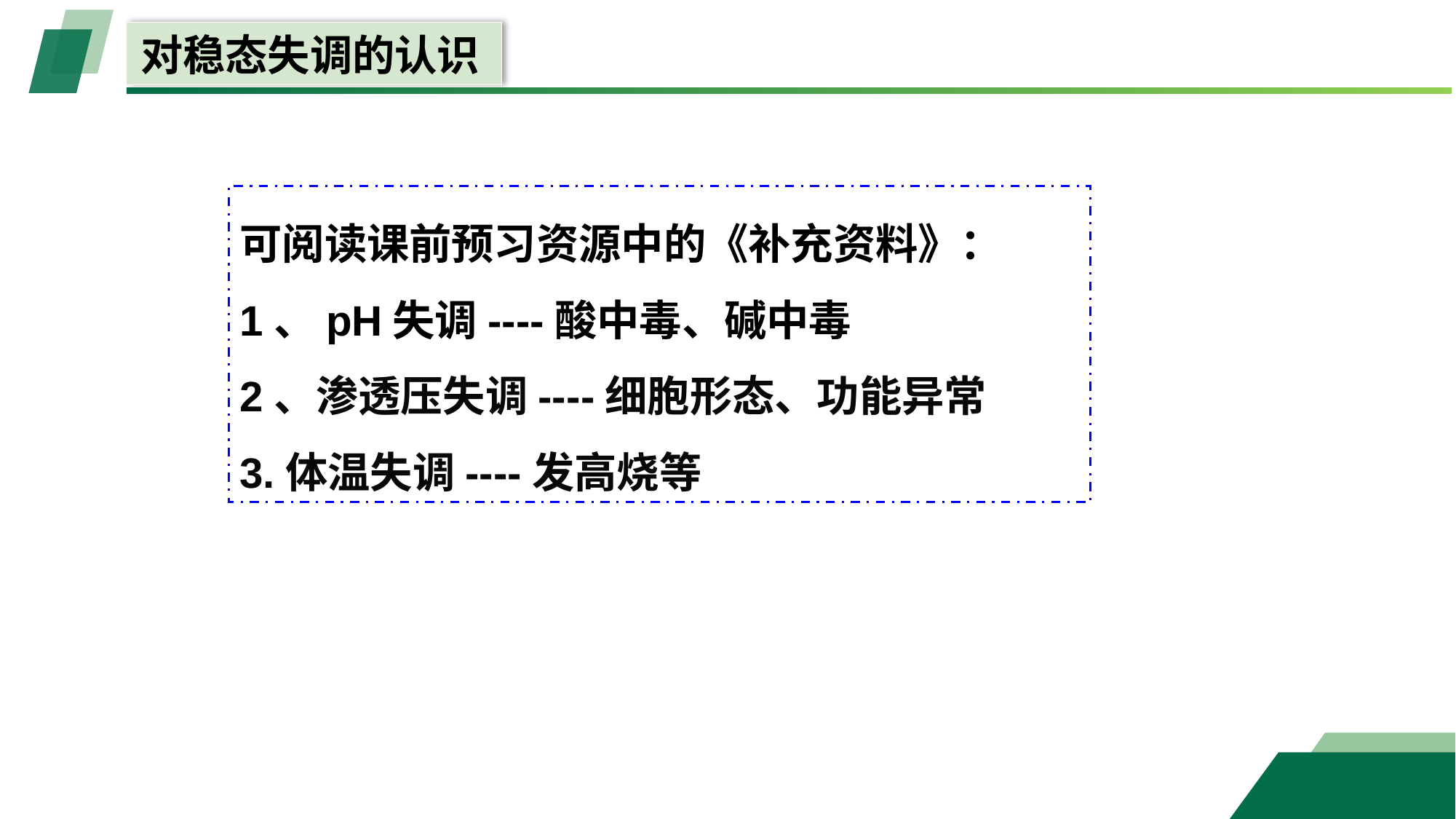

对稳态失调的认识
可阅读课前预习资源中的《补充资料》：
1、pH失调----酸中毒、碱中毒
2、渗透压失调----细胞形态、功能异常
3.体温失调----发高烧等